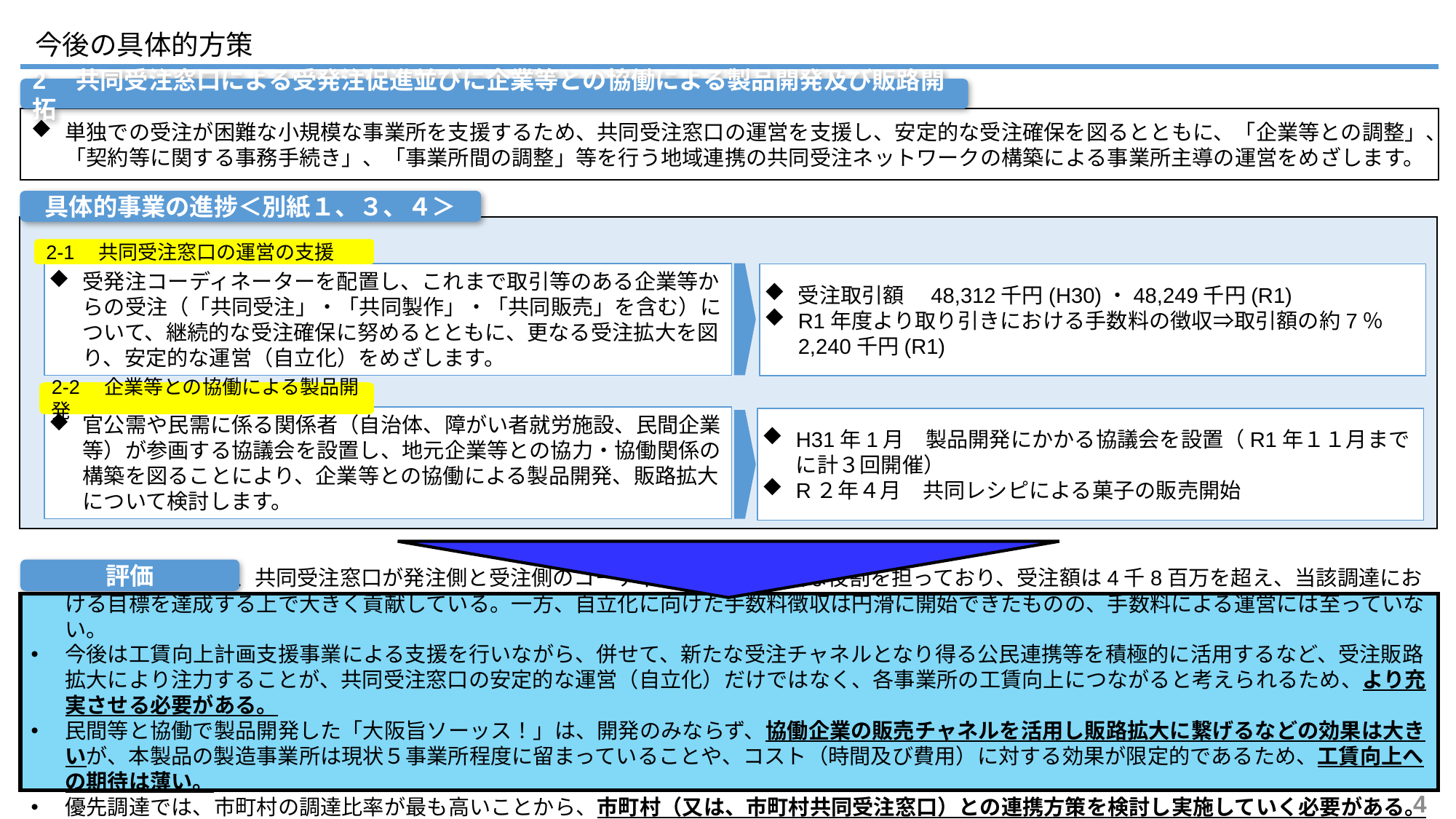

今後の具体的方策
2　共同受注窓口による受発注促進並びに企業等との協働による製品開発及び販路開拓
単独での受注が困難な小規模な事業所を支援するため、共同受注窓口の運営を支援し、安定的な受注確保を図るとともに、「企業等との調整」、「契約等に関する事務手続き」、「事業所間の調整」等を行う地域連携の共同受注ネットワークの構築による事業所主導の運営をめざします。
具体的事業の進捗＜別紙１、３、４＞

2-1　共同受注窓口の運営の支援

受発注コーディネーターを配置し、これまで取引等のある企業等からの受注（「共同受注」・「共同製作」・「共同販売」を含む）について、継続的な受注確保に努めるとともに、更なる受注拡大を図り、安定的な運営（自立化）をめざします。
受注取引額　48,312千円(H30)・48,249千円(R1)
R1年度より取り引きにおける手数料の徴収⇒取引額の約7％　2,240千円(R1)
2-2　企業等との協働による製品開発
官公需や民需に係る関係者（自治体、障がい者就労施設、民間企業等）が参画する協議会を設置し、地元企業等との協力・協働関係の構築を図ることにより、企業等との協働による製品開発、販路拡大について検討します。
H31年1月　製品開発にかかる協議会を設置（R1年１１月までに計３回開催）
R２年４月　共同レシピによる菓子の販売開始

評価
優先調達において、共同受注窓口が発注側と受注側のコーディネートする重要な役割を担っており、受注額は4千8百万を超え、当該調達における目標を達成する上で大きく貢献している。一方、自立化に向けた手数料徴収は円滑に開始できたものの、手数料による運営には至っていない。
今後は工賃向上計画支援事業による支援を行いながら、併せて、新たな受注チャネルとなり得る公民連携等を積極的に活用するなど、受注販路拡大により注力することが、共同受注窓口の安定的な運営（自立化）だけではなく、各事業所の工賃向上につながると考えられるため、より充実させる必要がある。
民間等と協働で製品開発した「大阪旨ソーッス！」は、開発のみならず、協働企業の販売チャネルを活用し販路拡大に繋げるなどの効果は大きいが、本製品の製造事業所は現状５事業所程度に留まっていることや、コスト（時間及び費用）に対する効果が限定的であるため、工賃向上への期待は薄い。
優先調達では、市町村の調達比率が最も高いことから、市町村（又は、市町村共同受注窓口）との連携方策を検討し実施していく必要がある。
4